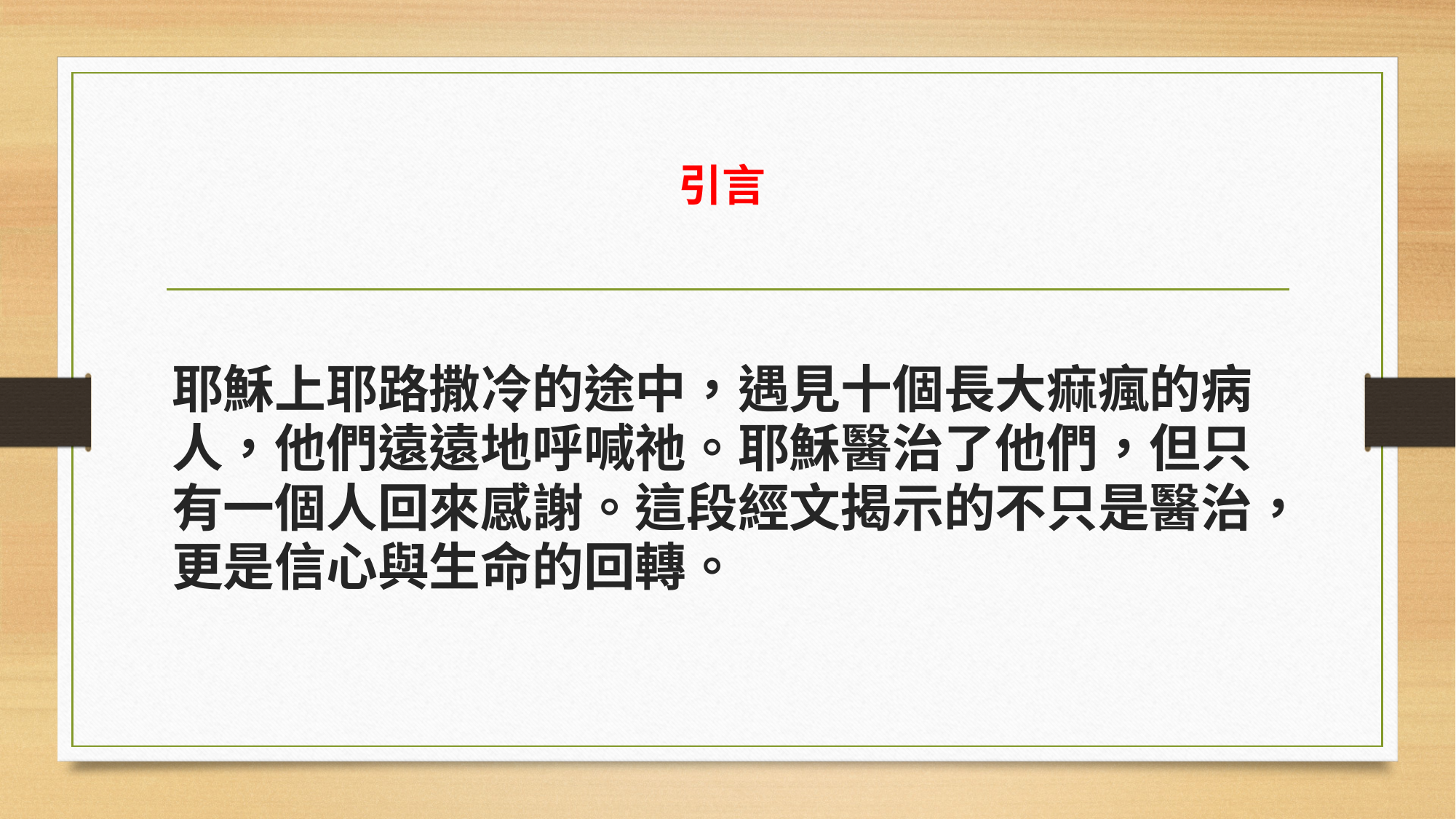

# 引言
耶穌上耶路撒冷的途中，遇見十個長大痲瘋的病人，他們遠遠地呼喊祂。耶穌醫治了他們，但只有一個人回來感謝。這段經文揭示的不只是醫治，更是信心與生命的回轉。